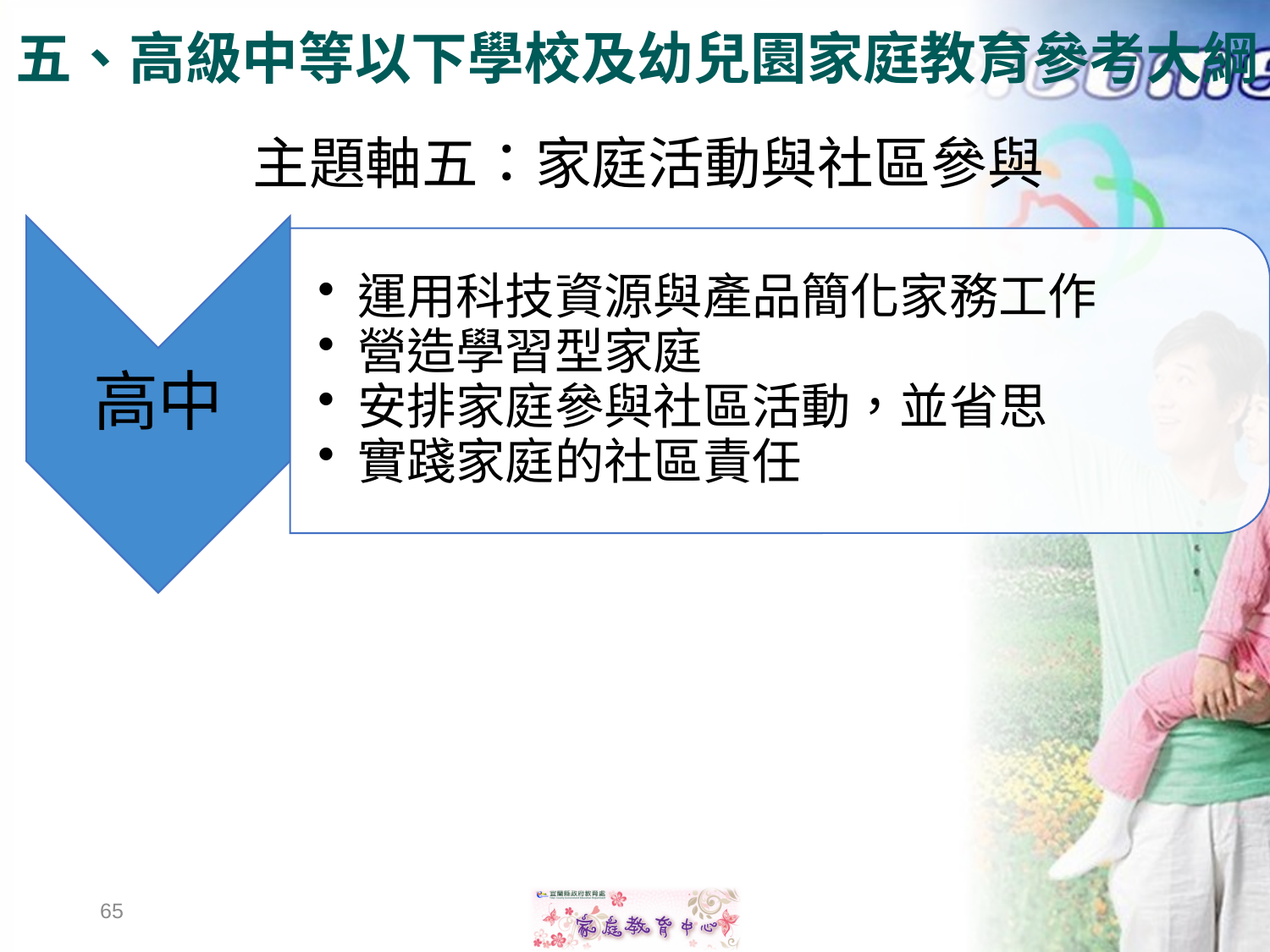

五、高級中等以下學校及幼兒園家庭教育參考大綱
主題軸五：家庭活動與社區參與
高中
運用科技資源與產品簡化家務工作
營造學習型家庭
安排家庭參與社區活動，並省思
實踐家庭的社區責任
65